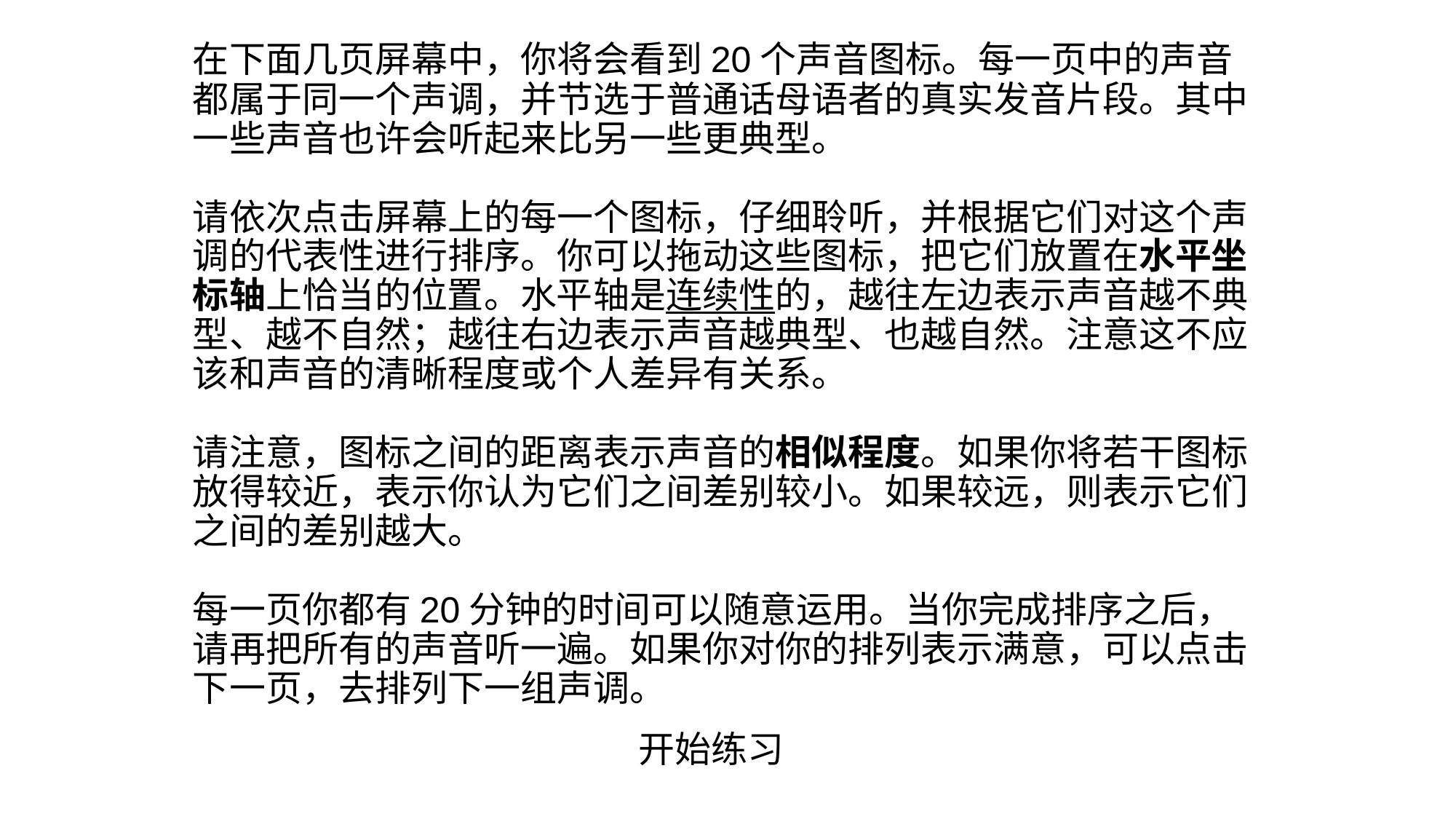

# 在下面几页屏幕中，你将会看到20个声音图标。每一页中的声音都属于同一个声调，并节选于普通话母语者的真实发音片段。其中一些声音也许会听起来比另一些更典型。 请依次点击屏幕上的每一个图标，仔细聆听，并根据它们对这个声调的代表性进行排序。你可以拖动这些图标，把它们放置在水平坐标轴上恰当的位置。水平轴是连续性的，越往左边表示声音越不典型、越不自然；越往右边表示声音越典型、也越自然。注意这不应该和声音的清晰程度或个人差异有关系。 请注意，图标之间的距离表示声音的相似程度。如果你将若干图标放得较近，表示你认为它们之间差别较小。如果较远，则表示它们之间的差别越大。 每一页你都有20分钟的时间可以随意运用。当你完成排序之后，请再把所有的声音听一遍。如果你对你的排列表示满意，可以点击下一页，去排列下一组声调。
开始练习